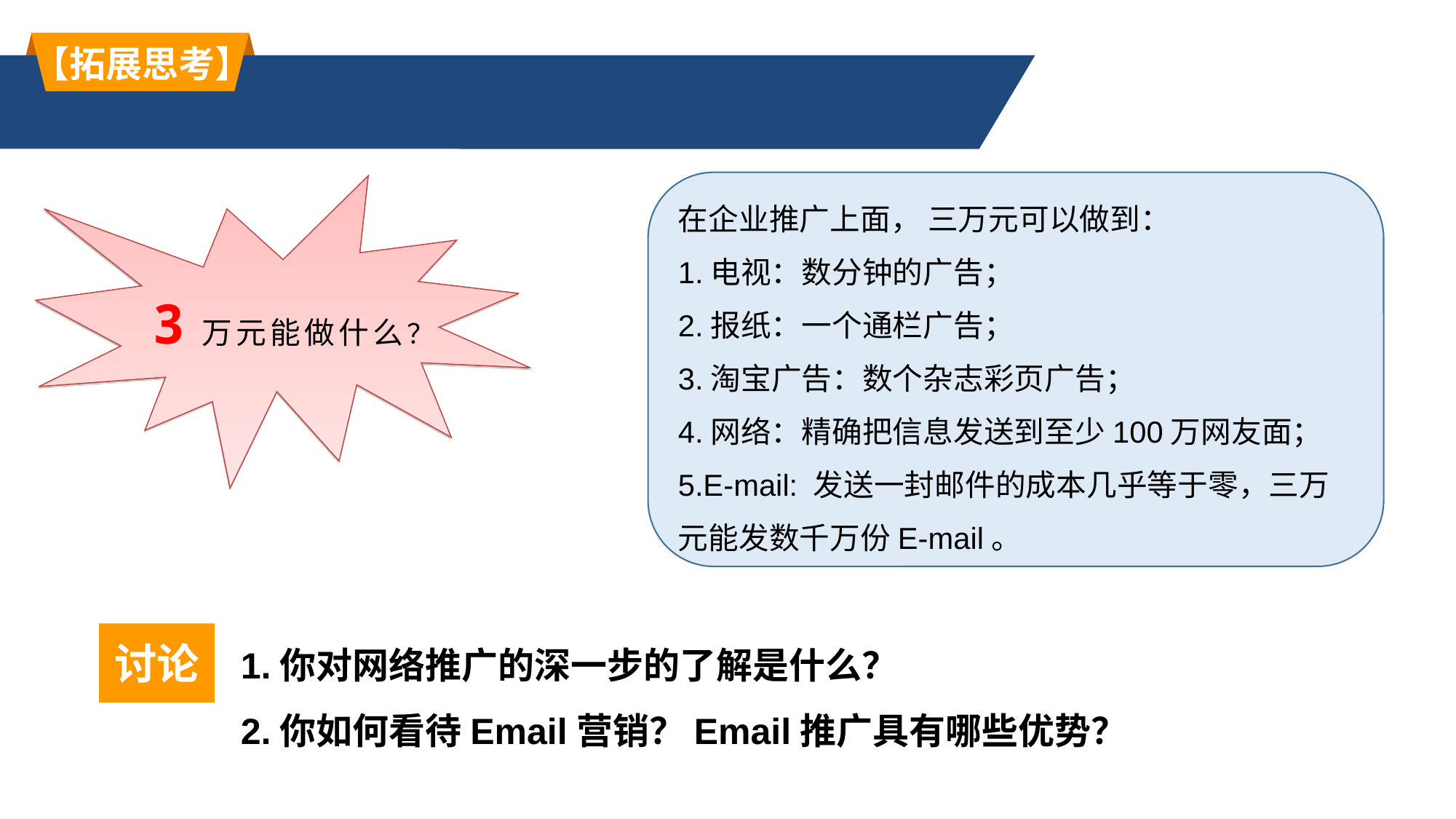

【拓展思考】

在企业推广上面， 三万元可以做到：
1.电视：数分钟的广告；
2.报纸：一个通栏广告；
3.淘宝广告：数个杂志彩页广告；
4.网络：精确把信息发送到至少100万网友面；
5.E-mail: 发送一封邮件的成本几乎等于零，三万元能发数千万份E-mail。
3万元能做什么？
1.你对网络推广的深一步的了解是什么？
2.你如何看待Email营销？Email推广具有哪些优势？
讨论